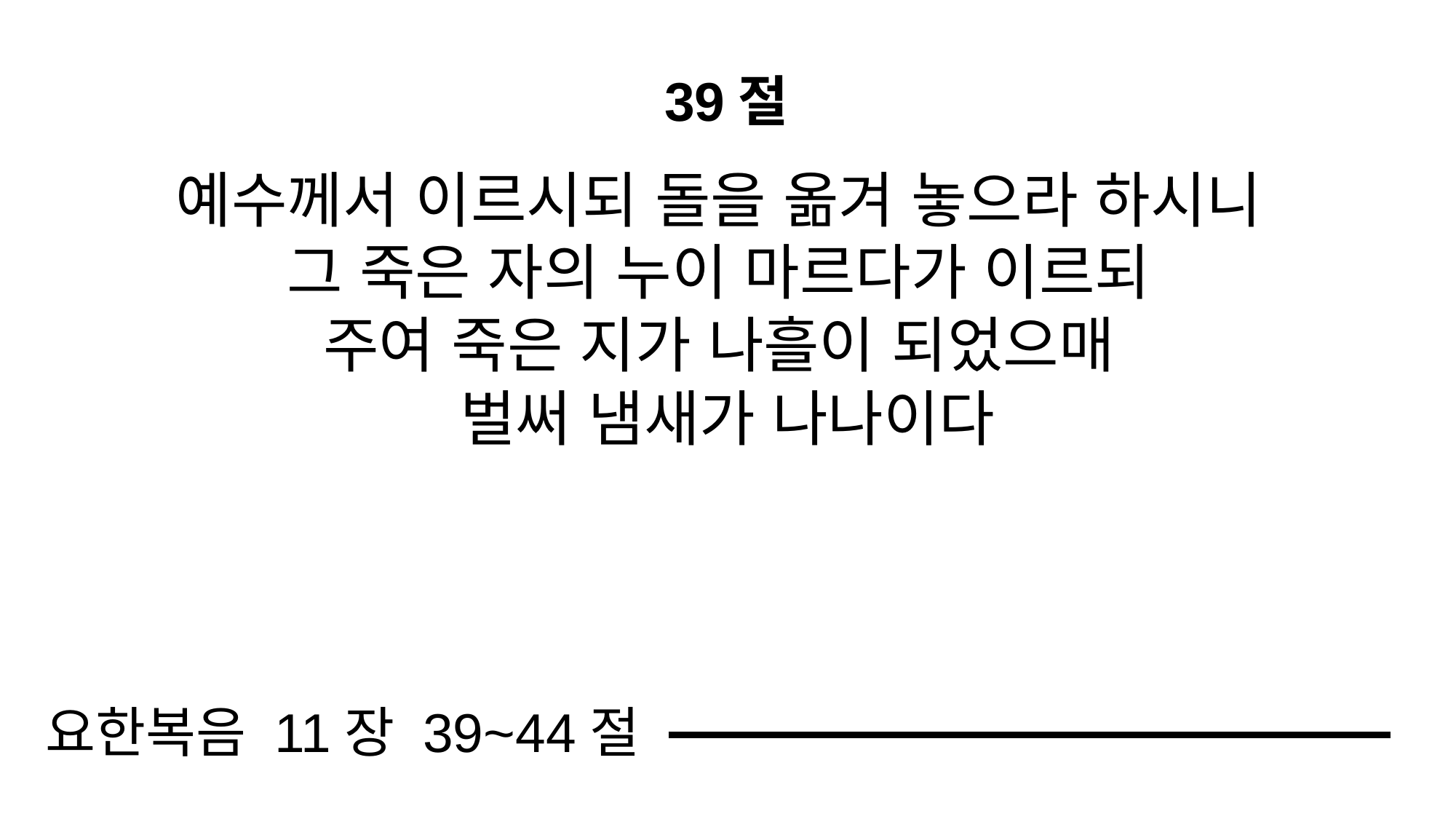

39절
예수께서 이르시되 돌을 옮겨 놓으라 하시니
그 죽은 자의 누이 마르다가 이르되
주여 죽은 지가 나흘이 되었으매
벌써 냄새가 나나이다
요한복음 11장 39~44절